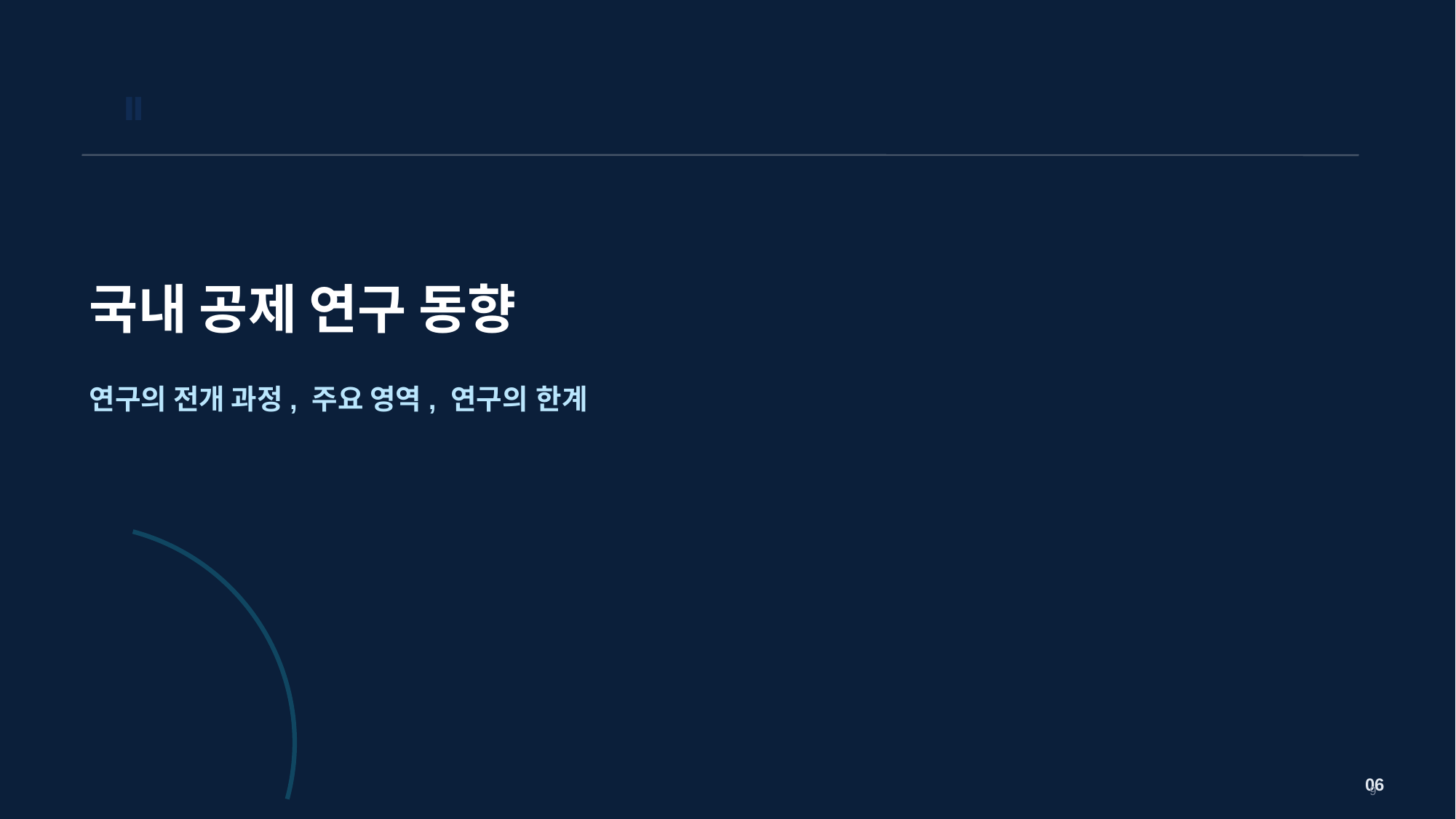

Ⅱ

국내 공제 연구 동향
연구의 전개 과정, 주요 영역, 연구의 한계

06
9